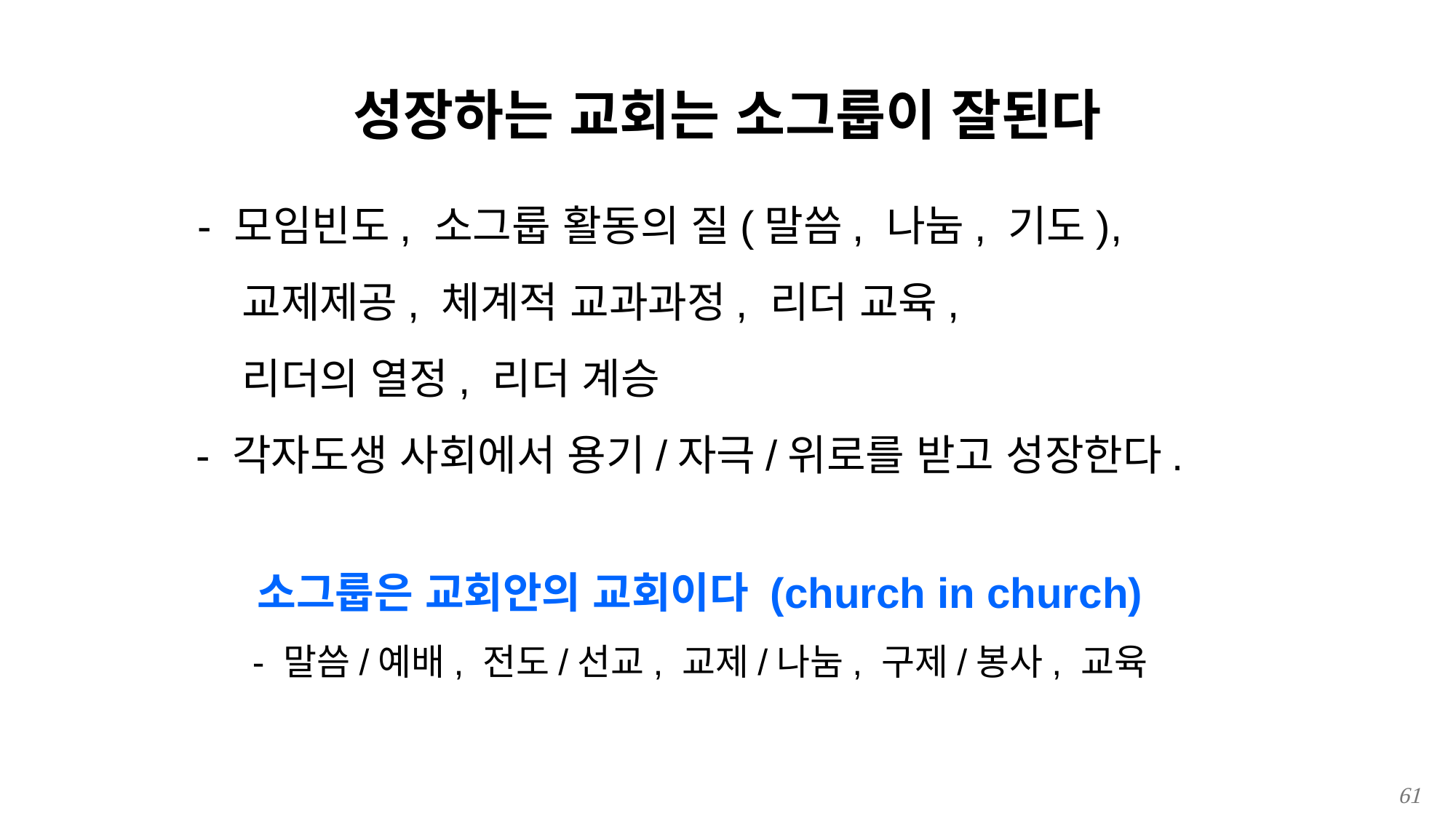

성장하는 교회는 소그룹이 잘된다
    - 모임빈도, 소그룹 활동의 질(말씀, 나눔, 기도),
      교제제공, 체계적 교과과정, 리더 교육,
      리더의 열정, 리더 계승
   - 각자도생 사회에서 용기/자극/위로를 받고 성장한다.
소그룹은 교회안의 교회이다 (church in church)
- 말씀/예배, 전도/선교, 교제/나눔, 구제/봉사, 교육